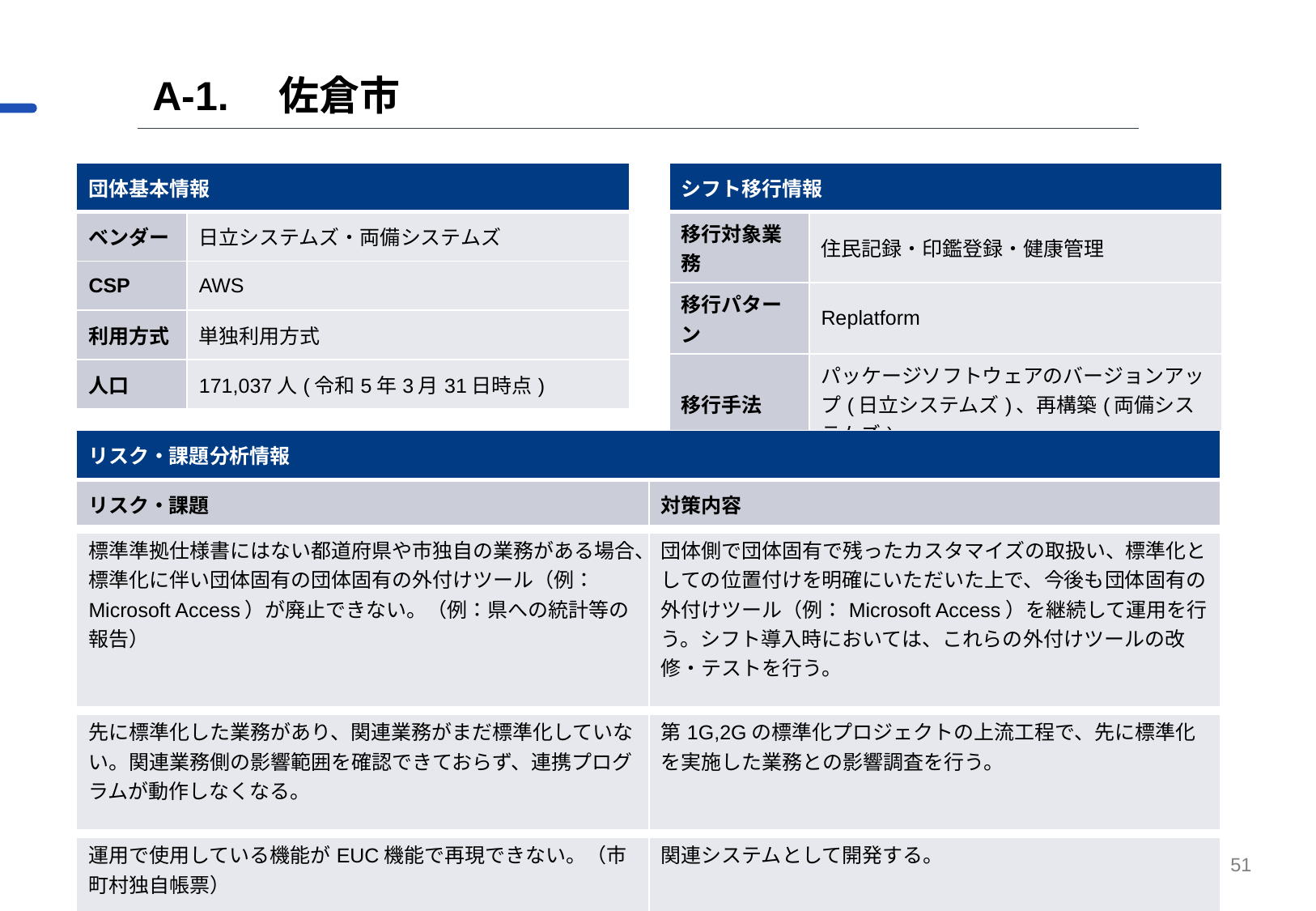

A-1.　佐倉市
| 団体基本情報 |  |
| --- | --- |
| ベンダー | 日立システムズ・両備システムズ |
| CSP | AWS |
| 利用方式 | 単独利用方式 |
| 人口 | 171,037人(令和5年3月31日時点) |
| シフト移行情報 |  |
| --- | --- |
| 移行対象業務 | 住民記録・印鑑登録・健康管理 |
| 移行パターン | Replatform |
| 移行手法 | パッケージソフトウェアのバージョンアップ(日立システムズ)、再構築(両備システムズ) |
| リスク・課題分析情報 |  |
| --- | --- |
| リスク・課題 | 対策内容 |
| 標準準拠仕様書にはない都道府県や市独自の業務がある場合、標準化に伴い団体固有の団体固有の外付けツール（例：Microsoft Access）が廃止できない。（例：県への統計等の報告） | 団体側で団体固有で残ったカスタマイズの取扱い、標準化としての位置付けを明確にいただいた上で、今後も団体固有の外付けツール（例：Microsoft Access）を継続して運用を行う。シフト導入時においては、これらの外付けツールの改修・テストを行う。 |
| 先に標準化した業務があり、関連業務がまだ標準化していない。関連業務側の影響範囲を確認できておらず、連携プログラムが動作しなくなる。 | 第1G,2Gの標準化プロジェクトの上流工程で、先に標準化を実施した業務との影響調査を行う。 |
| 運用で使用している機能がEUC機能で再現できない。（市町村独自帳票） | 関連システムとして開発する。 |
51